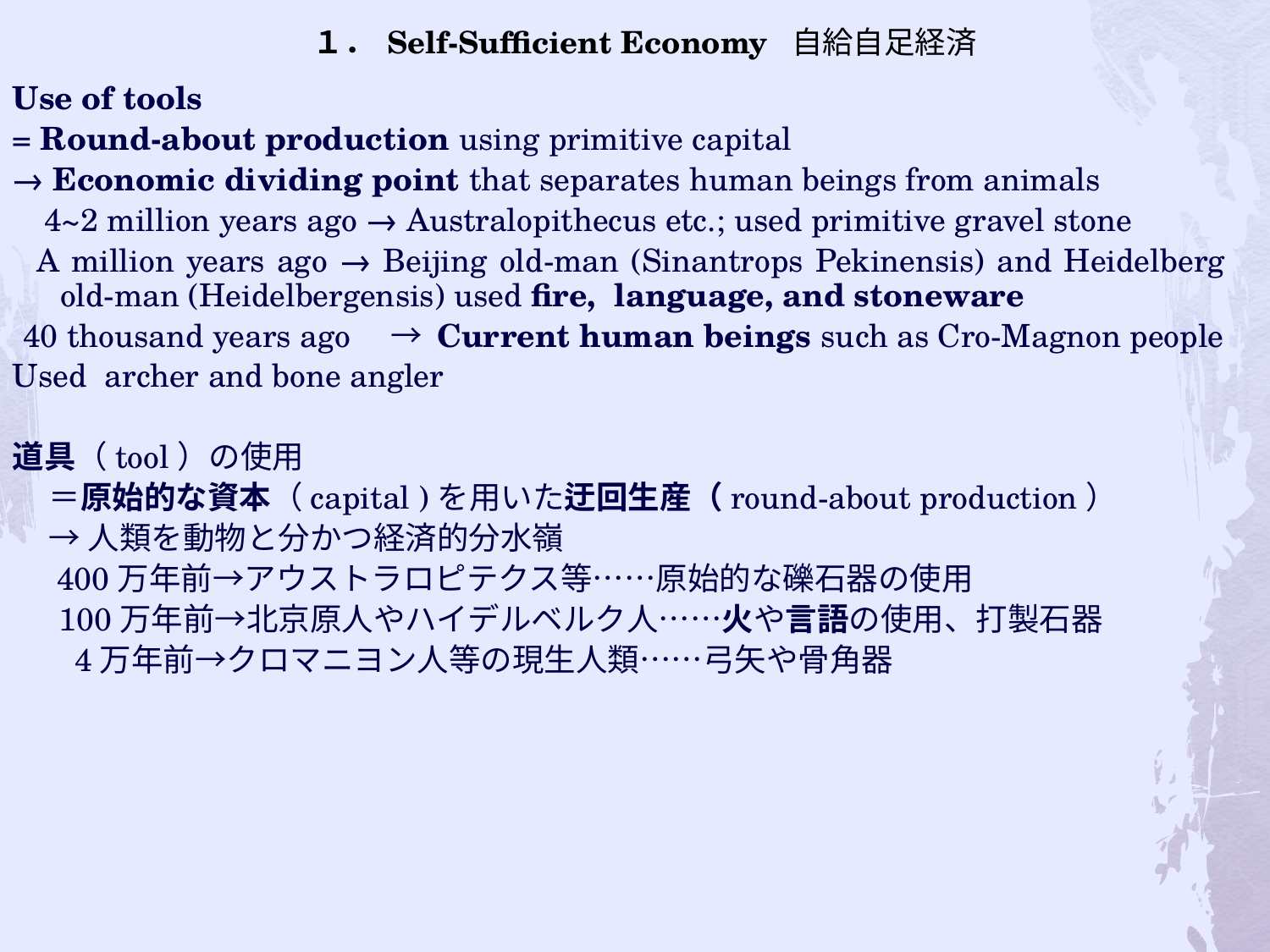

# １． Self-Sufficient Economy  自給自足経済
Use of tools
= Round-about production using primitive capital
→ Economic dividing point that separates human beings from animals
   4~2 million years ago → Australopithecus etc.; used primitive gravel stone
  A million years ago → Beijing old-man (Sinantrops Pekinensis) and Heidelberg old-man (Heidelbergensis) used fire,  language, and stoneware
 40 thousand years ago　→ Current human beings such as Cro-Magnon people
Used  archer and bone angler

道具（tool）の使用
    ＝原始的な資本（capital )を用いた迂回生産（round-about production）
     →人類を動物と分かつ経済的分水嶺
     400万年前→アウストラロピテクス等……原始的な礫石器の使用
　 100万年前→北京原人やハイデルベルク人……火や言語の使用、打製石器
       4万年前→クロマニヨン人等の現生人類……弓矢や骨角器